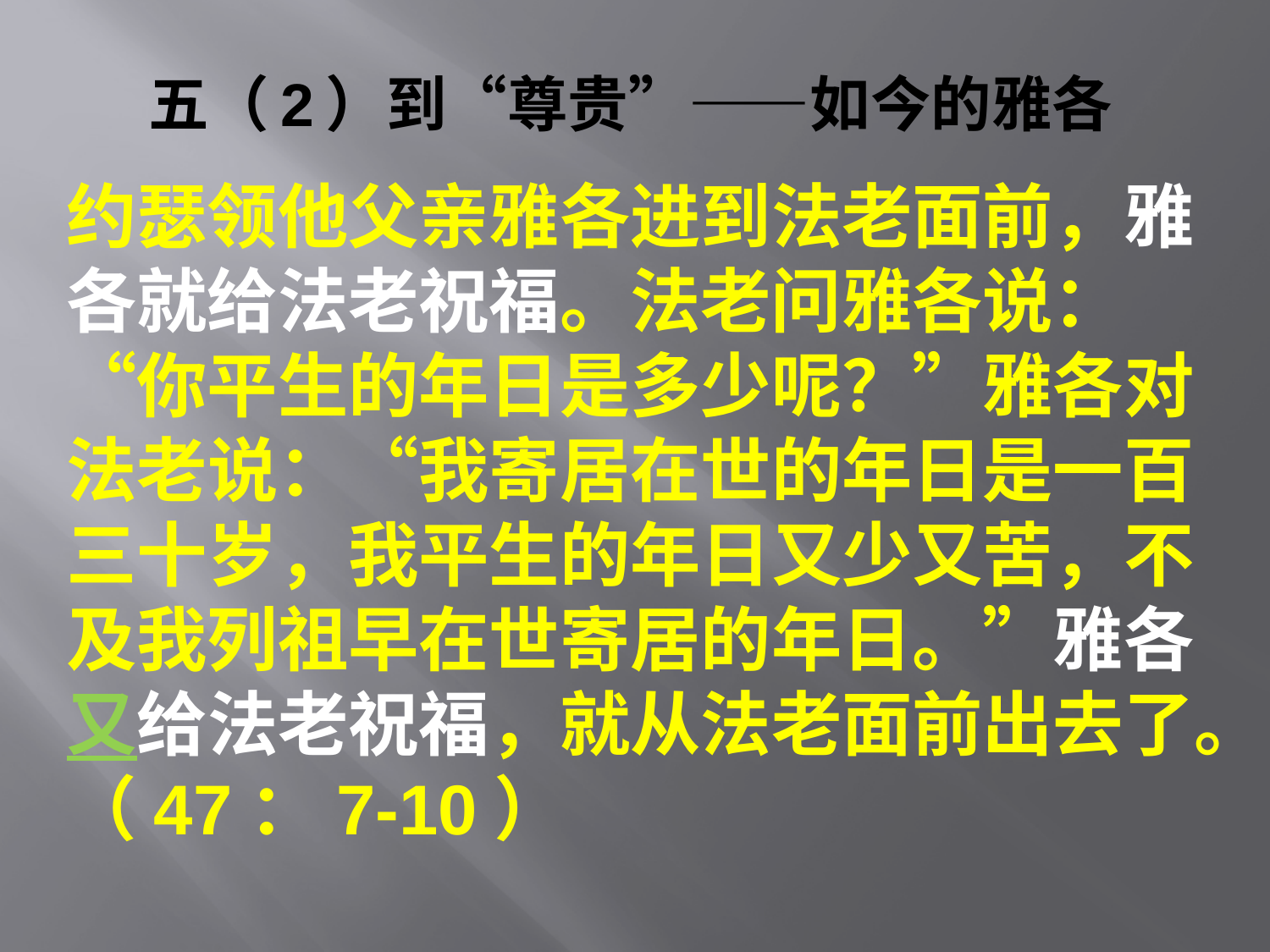

# 五（2）到“尊贵”——如今的雅各
约瑟领他父亲雅各进到法老面前，雅各就给法老祝福。法老问雅各说：“你平生的年日是多少呢？”雅各对法老说：“我寄居在世的年日是一百三十岁，我平生的年日又少又苦，不及我列祖早在世寄居的年日。”雅各又给法老祝福，就从法老面前出去了。（47：7-10）